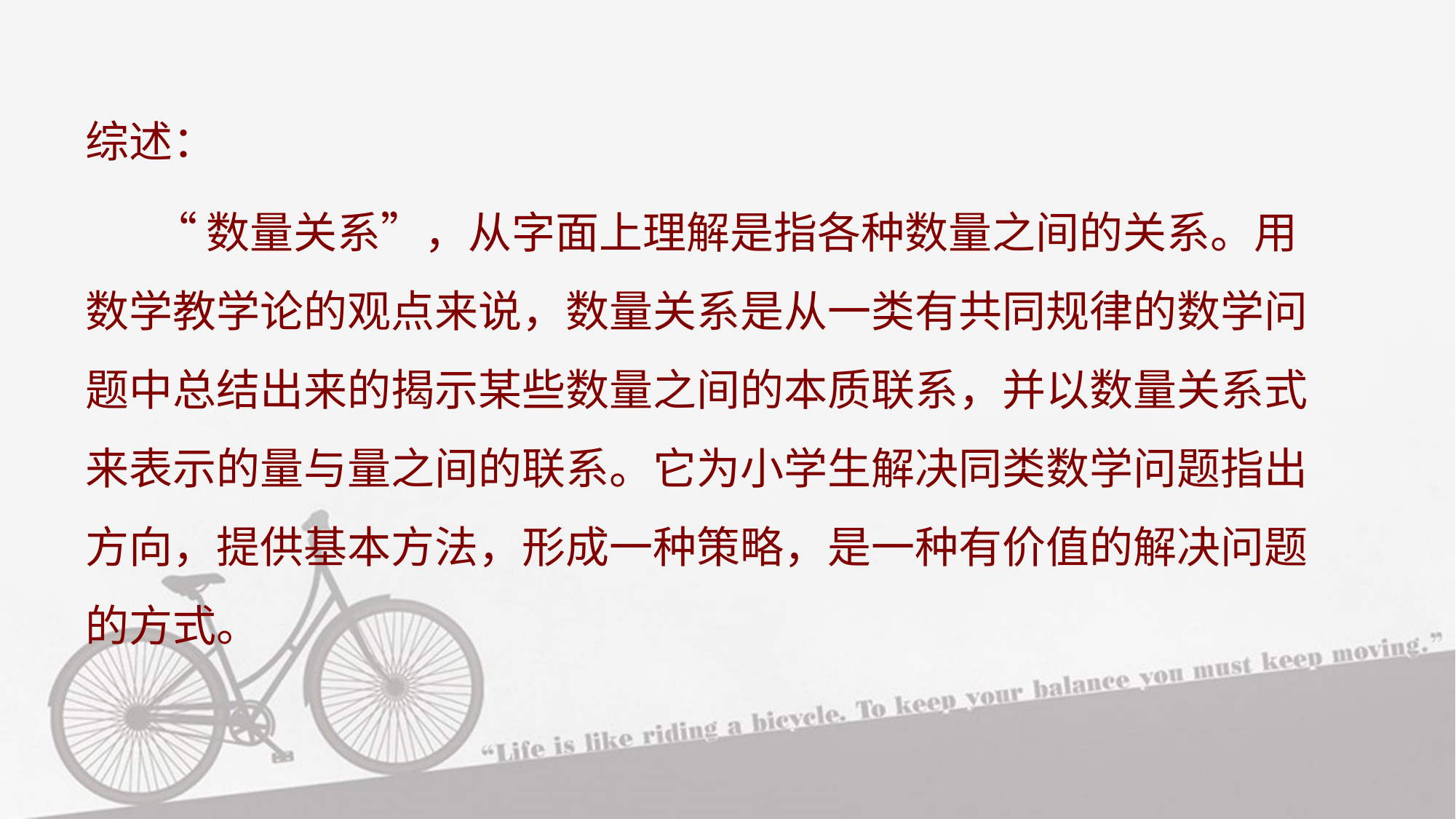

综述：
       “数量关系”，从字面上理解是指各种数量之间的关系。用数学教学论的观点来说，数量关系是从一类有共同规律的数学问题中总结出来的揭示某些数量之间的本质联系，并以数量关系式来表示的量与量之间的联系。它为小学生解决同类数学问题指出方向，提供基本方法，形成一种策略，是一种有价值的解决问题的方式。